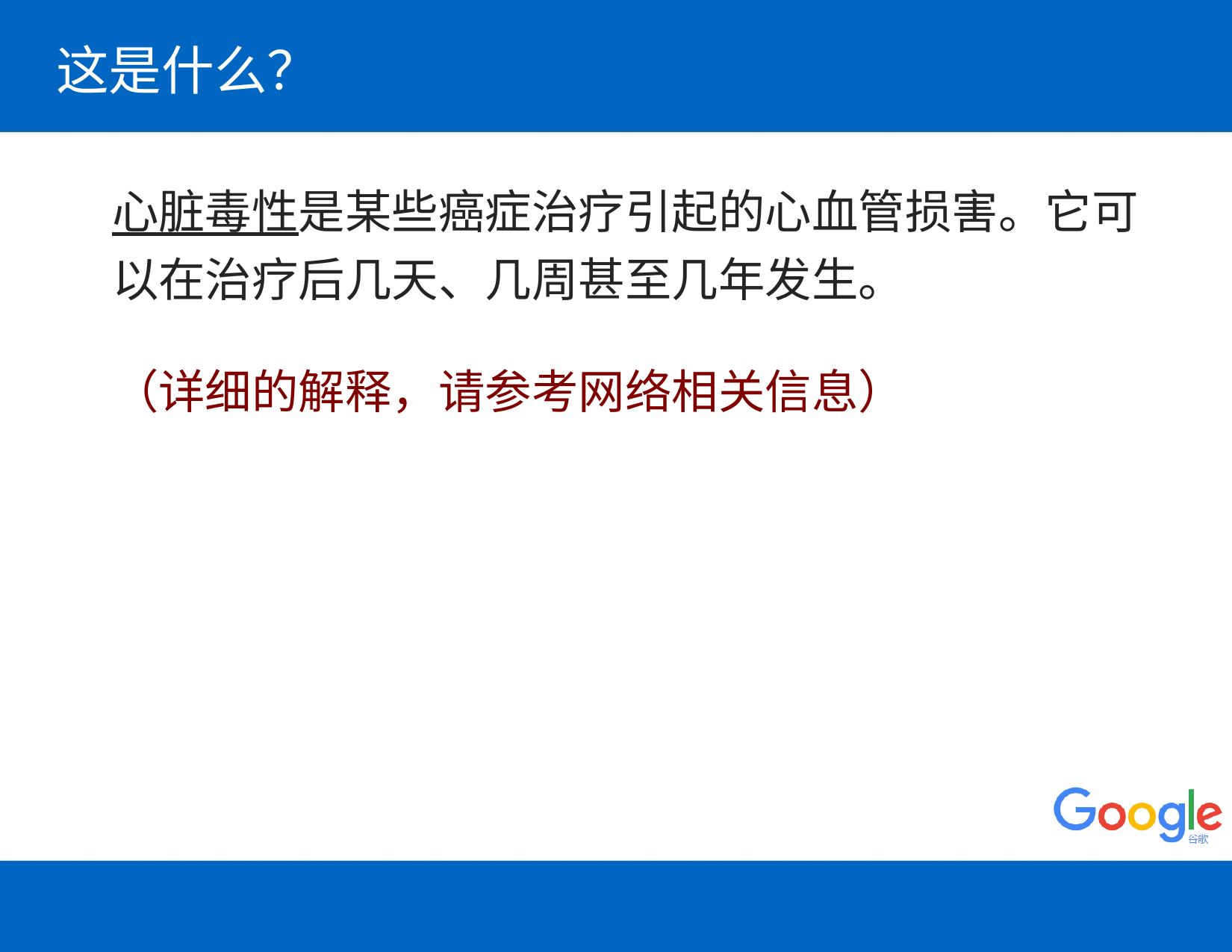

# 这是什么？
心脏毒性是某些癌症治疗引起的心血管损害。它可以在治疗后几天、几周甚至几年发生。

（详细的解释，请参考网络相关信息）